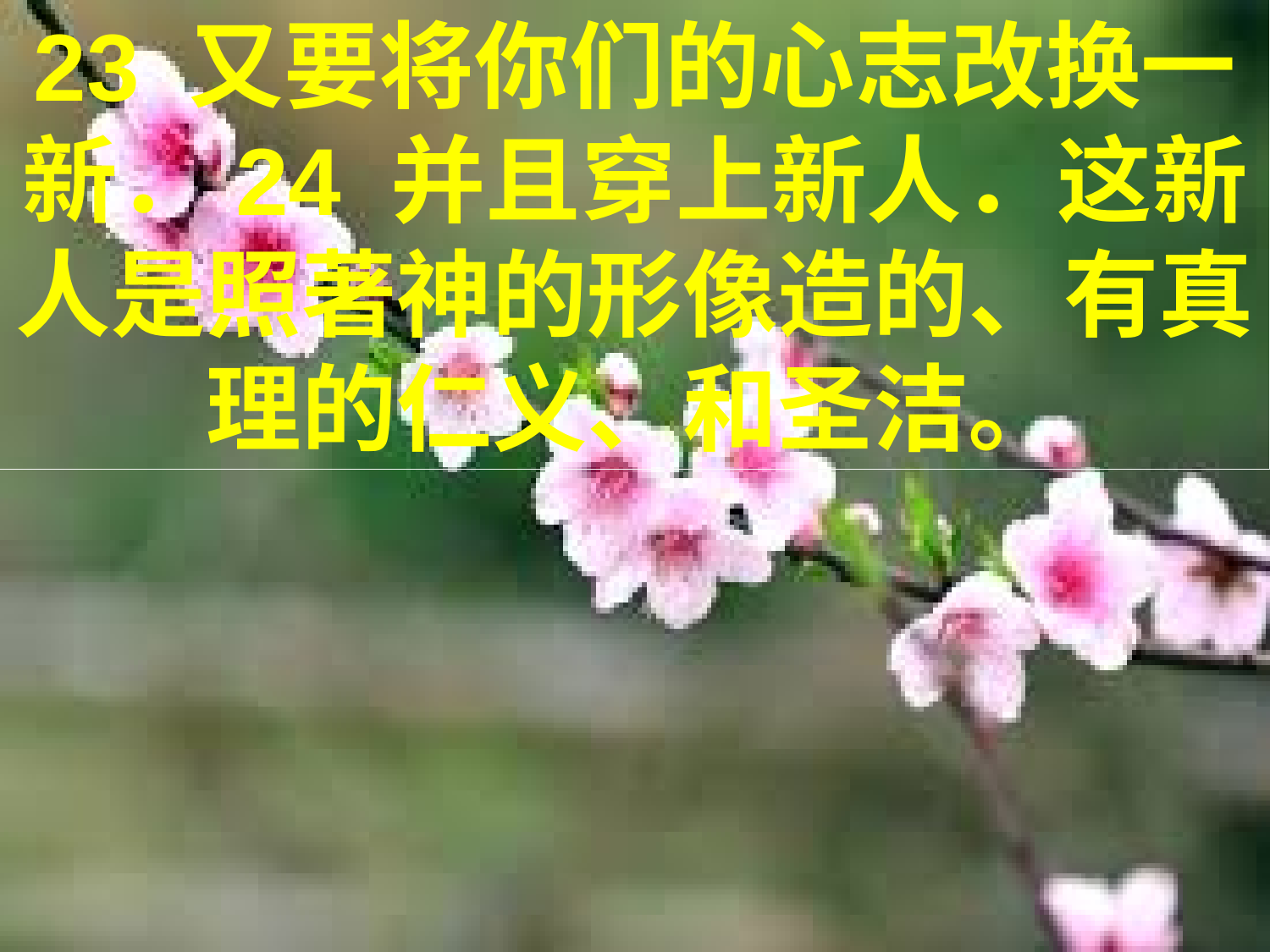

23 又要将你们的心志改换一新．24 并且穿上新人．这新人是照著神的形像造的、有真理的仁义、和圣洁。